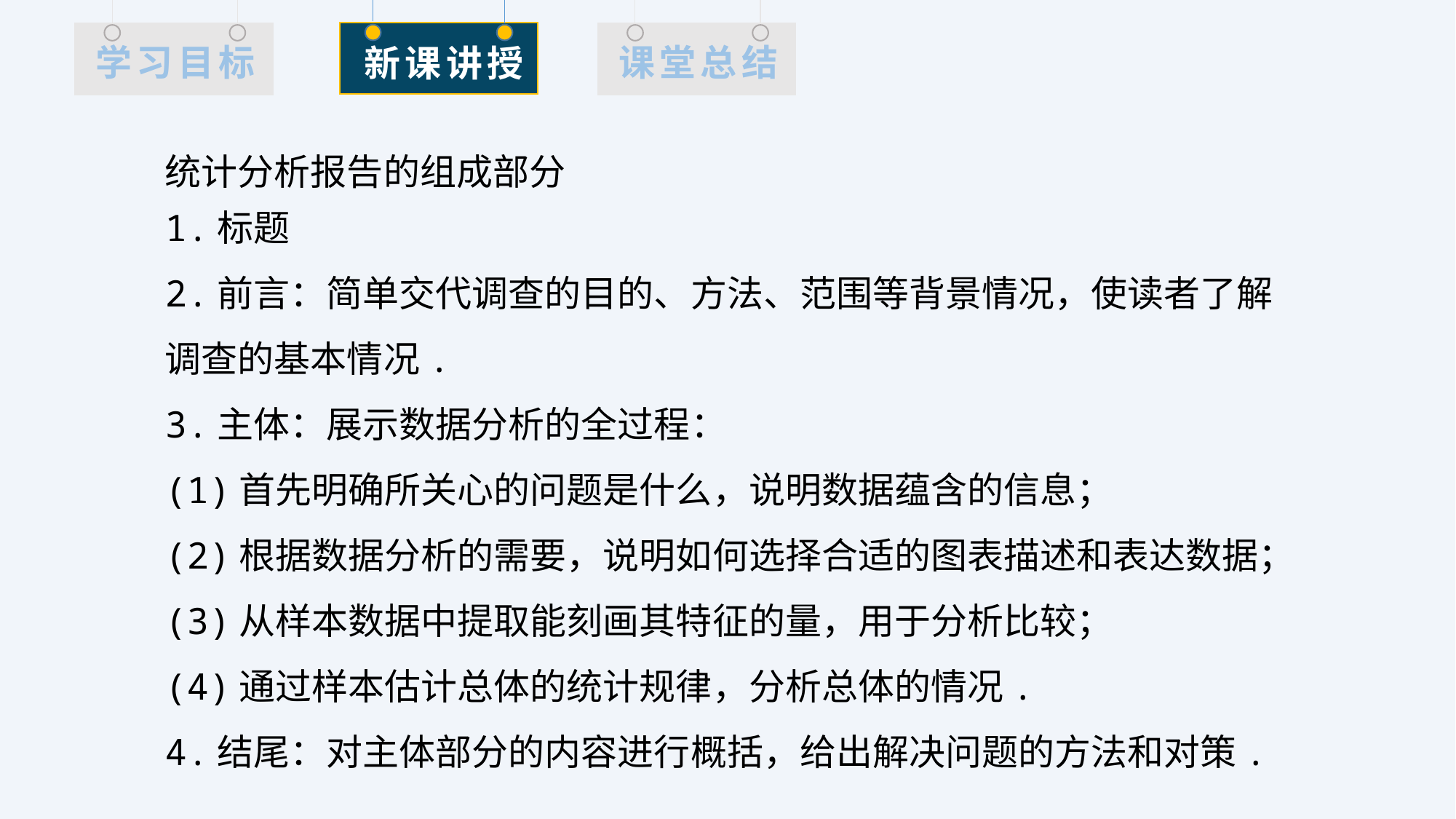

统计分析报告的组成部分
1.标题
2.前言：简单交代调查的目的、方法、范围等背景情况，使读者了解调查的基本情况.
3.主体：展示数据分析的全过程：
(1)首先明确所关心的问题是什么，说明数据蕴含的信息；
(2)根据数据分析的需要，说明如何选择合适的图表描述和表达数据；
(3)从样本数据中提取能刻画其特征的量，用于分析比较；
(4)通过样本估计总体的统计规律，分析总体的情况.
4.结尾：对主体部分的内容进行概括，给出解决问题的方法和对策.